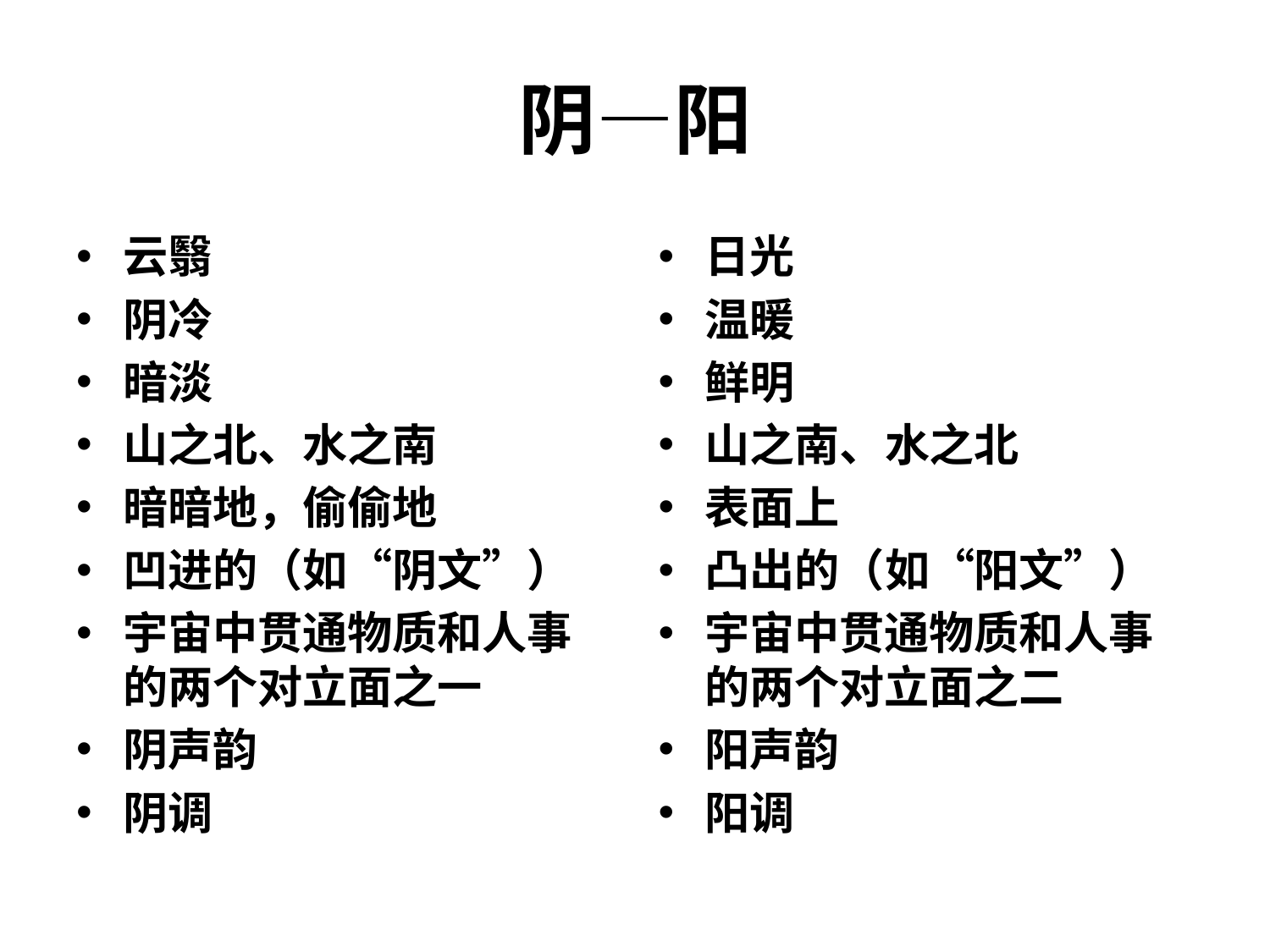

# 阴—阳
云翳
阴冷
暗淡
山之北、水之南
暗暗地，偷偷地
凹进的（如“阴文”）
宇宙中贯通物质和人事的两个对立面之一
阴声韵
阴调
日光
温暖
鲜明
山之南、水之北
表面上
凸出的（如“阳文”）
宇宙中贯通物质和人事的两个对立面之二
阳声韵
阳调